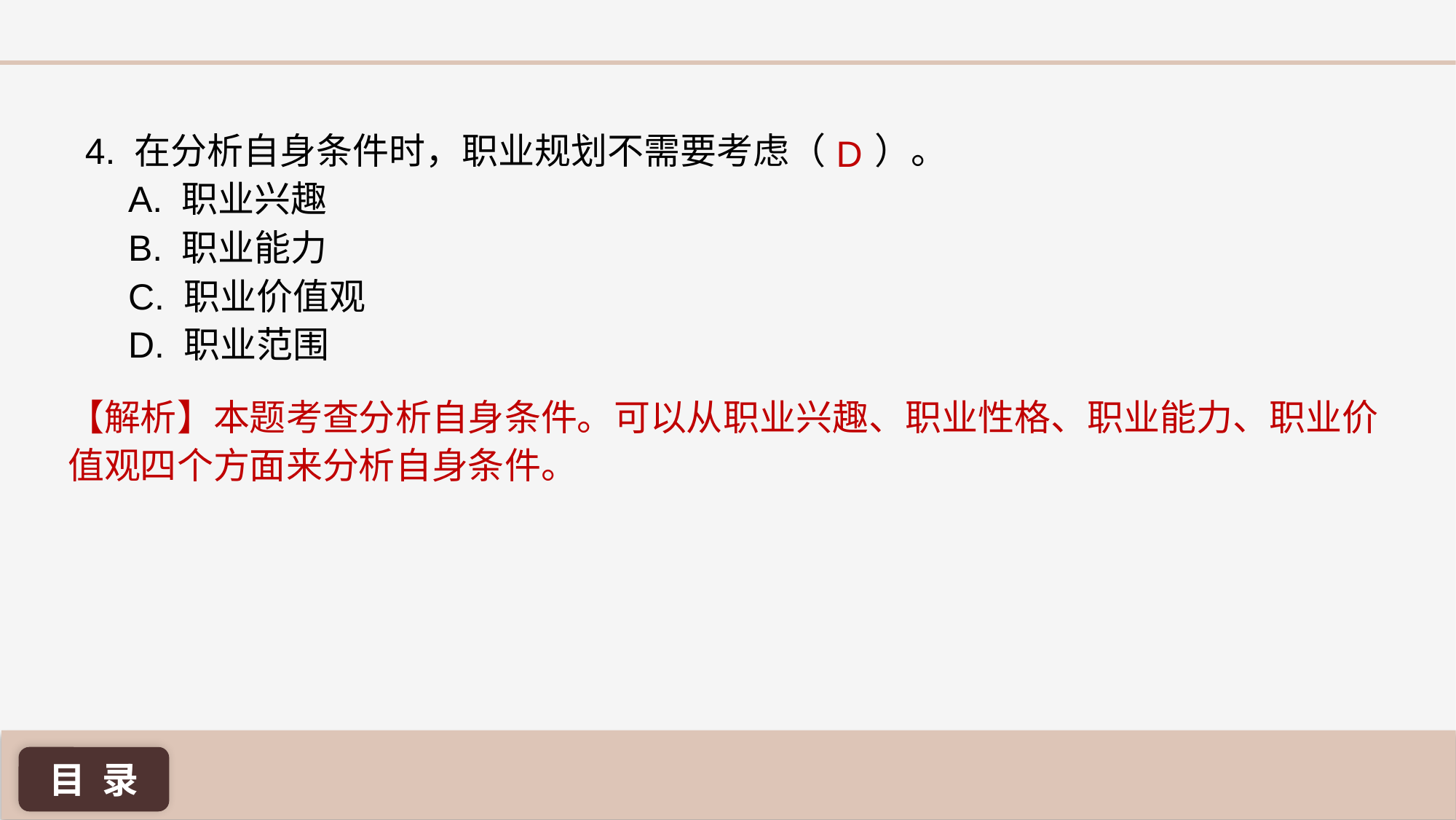

D
4. 在分析自身条件时，职业规划不需要考虑（      ）。
A. 职业兴趣
B. 职业能力
C. 职业价值观
D. 职业范围
【解析】本题考查分析自身条件。可以从职业兴趣、职业性格、职业能力、职业价值观四个方面来分析自身条件。